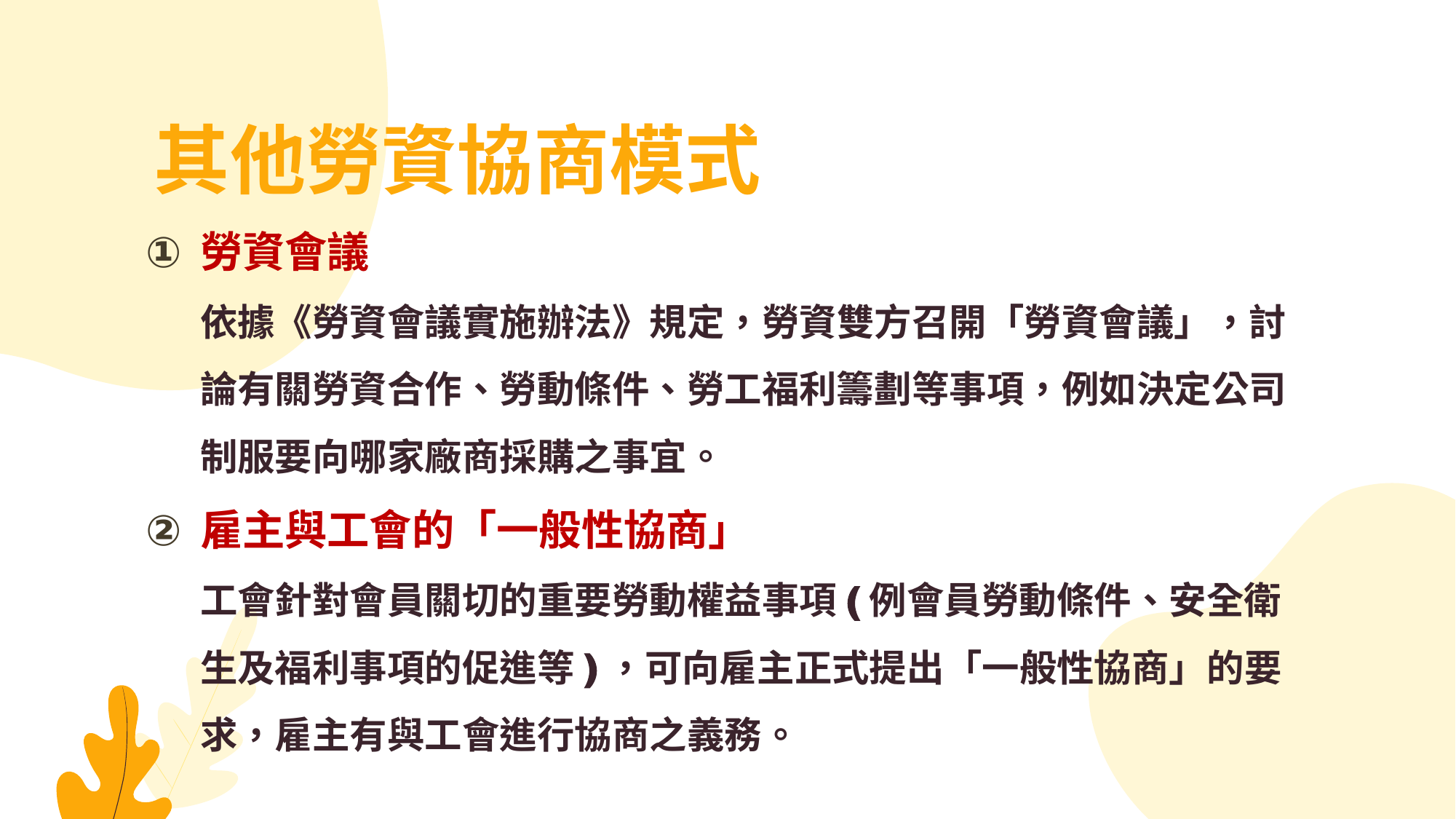

其他勞資協商模式
勞資會議
依據《勞資會議實施辦法》規定，勞資雙方召開「勞資會議」，討論有關勞資合作、勞動條件、勞工福利籌劃等事項，例如決定公司制服要向哪家廠商採購之事宜。
雇主與工會的「一般性協商」
工會針對會員關切的重要勞動權益事項(例會員勞動條件、安全衛生及福利事項的促進等)，可向雇主正式提出「一般性協商」的要求，雇主有與工會進行協商之義務。